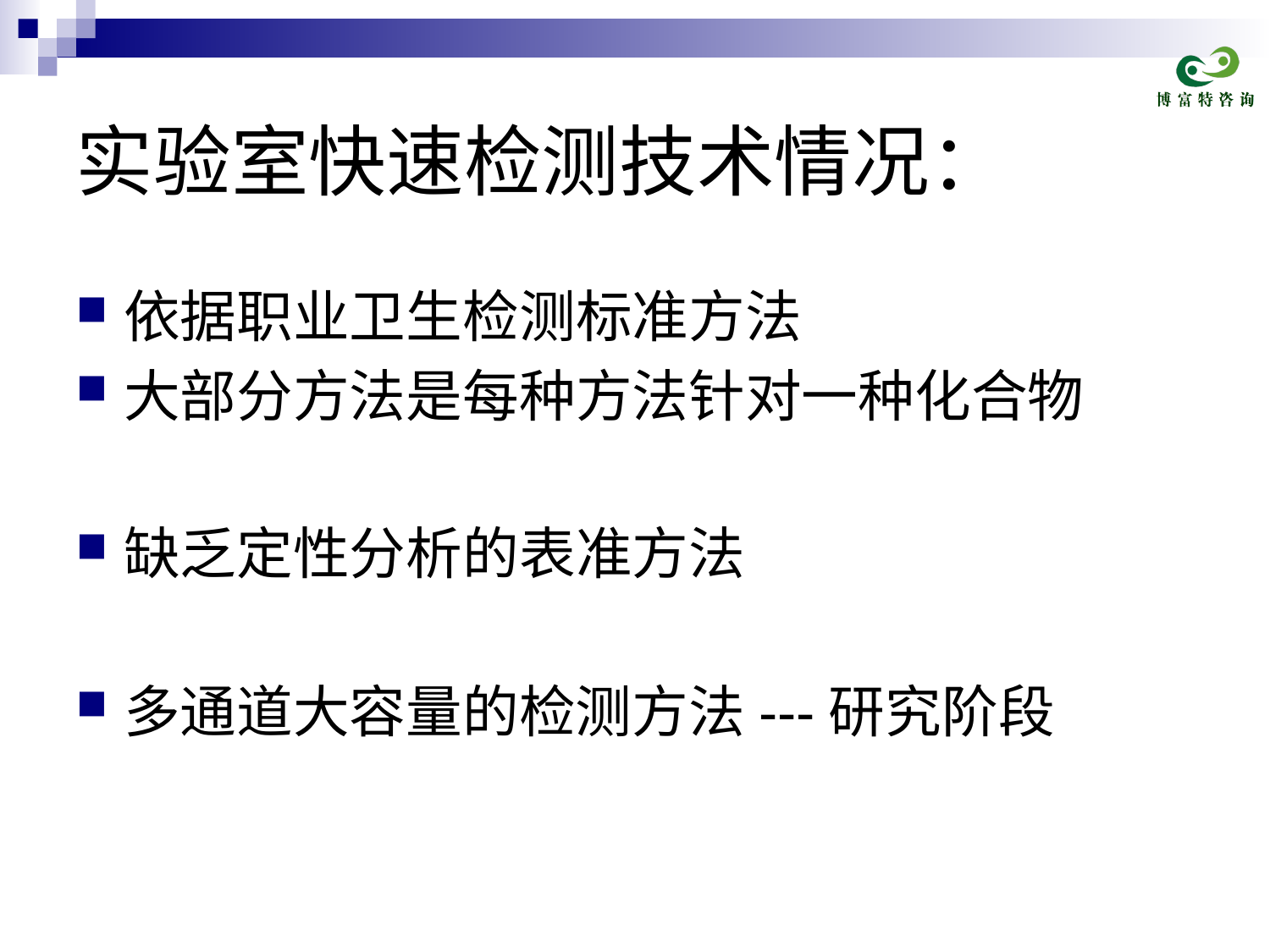

# 实验室快速检测技术情况：
依据职业卫生检测标准方法
大部分方法是每种方法针对一种化合物

缺乏定性分析的表准方法

多通道大容量的检测方法---研究阶段